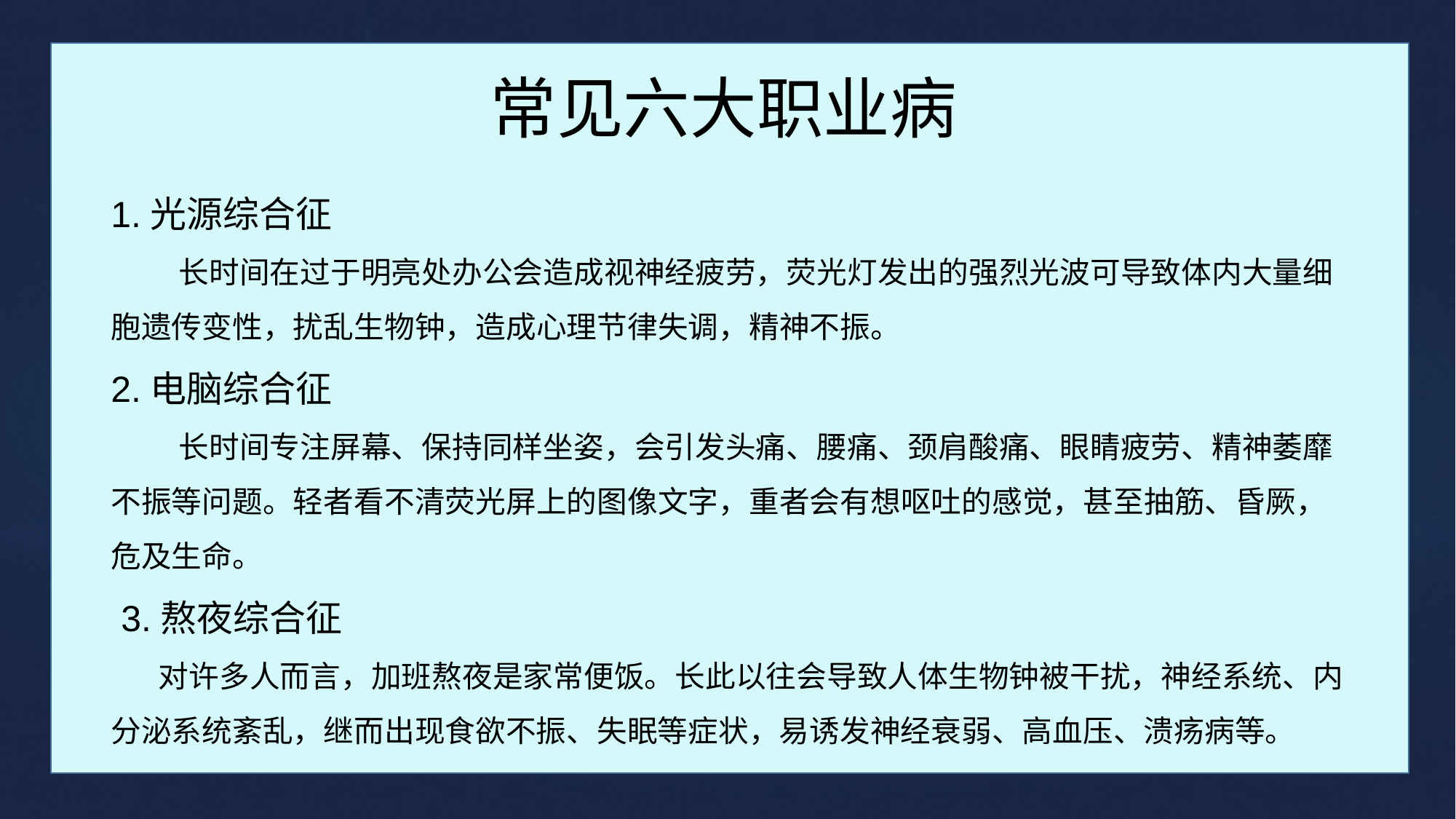

# 常见六大职业病
1.光源综合征
         长时间在过于明亮处办公会造成视神经疲劳，荧光灯发出的强烈光波可导致体内大量细胞遗传变性，扰乱生物钟，造成心理节律失调，精神不振。
2.电脑综合征
         长时间专注屏幕、保持同样坐姿，会引发头痛、腰痛、颈肩酸痛、眼睛疲劳、精神萎靡不振等问题。轻者看不清荧光屏上的图像文字，重者会有想呕吐的感觉，甚至抽筋、昏厥，危及生命。
 3.熬夜综合征
      对许多人而言，加班熬夜是家常便饭。长此以往会导致人体生物钟被干扰，神经系统、内分泌系统紊乱，继而出现食欲不振、失眠等症状，易诱发神经衰弱、高血压、溃疡病等。